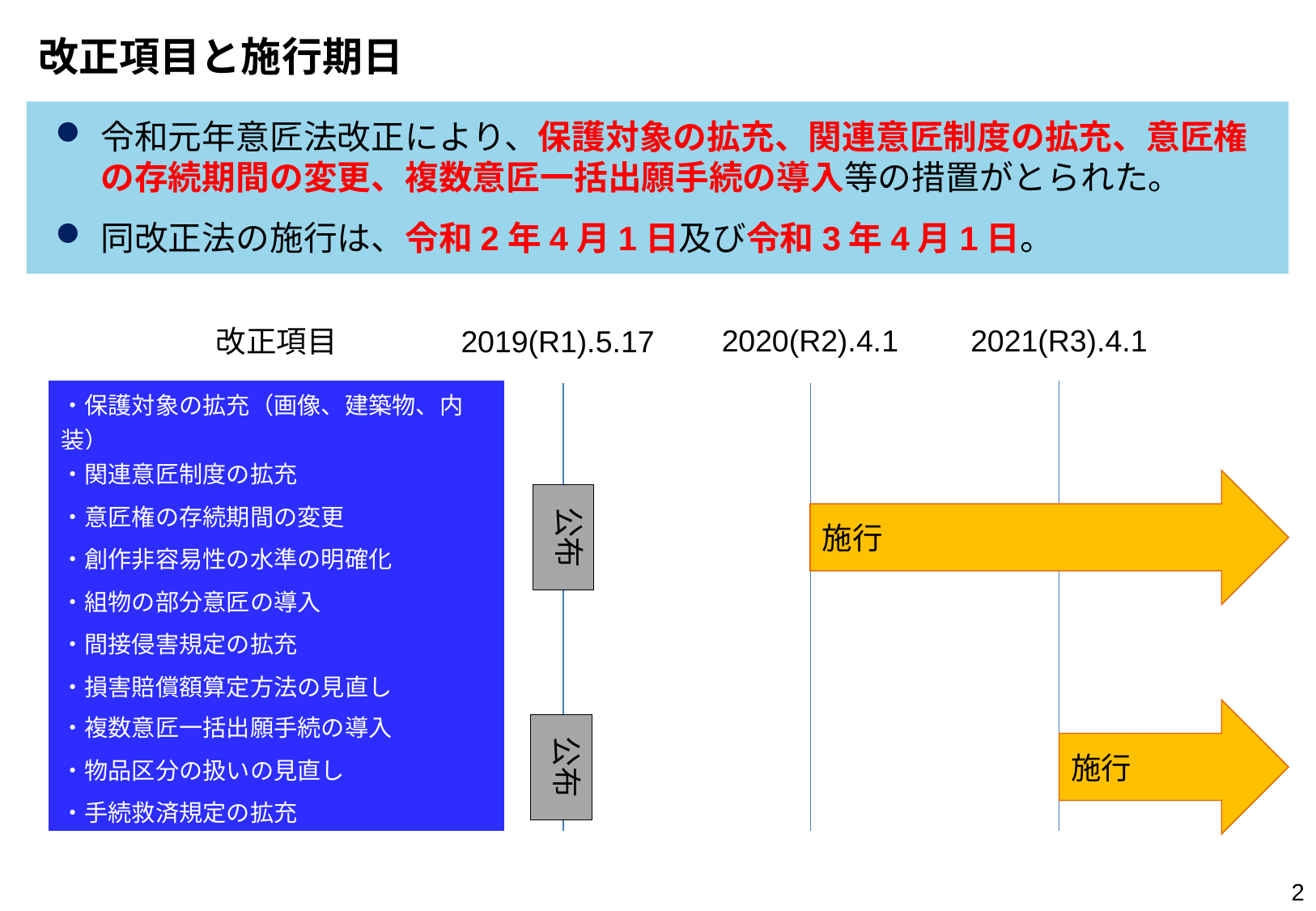

# 改正項目と施行期日
令和元年意匠法改正により、保護対象の拡充、関連意匠制度の拡充、意匠権の存続期間の変更、複数意匠一括出願手続の導入等の措置がとられた。
同改正法の施行は、令和2年4月1日及び令和3年4月1日。
2020(R2).4.1
2021(R3).4.1
改正項目
2019(R1).5.17
| ・保護対象の拡充（画像、建築物、内装） |
| --- |
| ・関連意匠制度の拡充 |
| ・意匠権の存続期間の変更 |
| ・創作非容易性の水準の明確化 |
| ・組物の部分意匠の導入 |
| ・間接侵害規定の拡充 |
| ・損害賠償額算定方法の見直し |
施行
公布
施行
| ・複数意匠一括出願手続の導入 |
| --- |
| ・物品区分の扱いの見直し |
| ・手続救済規定の拡充 |
公布
2